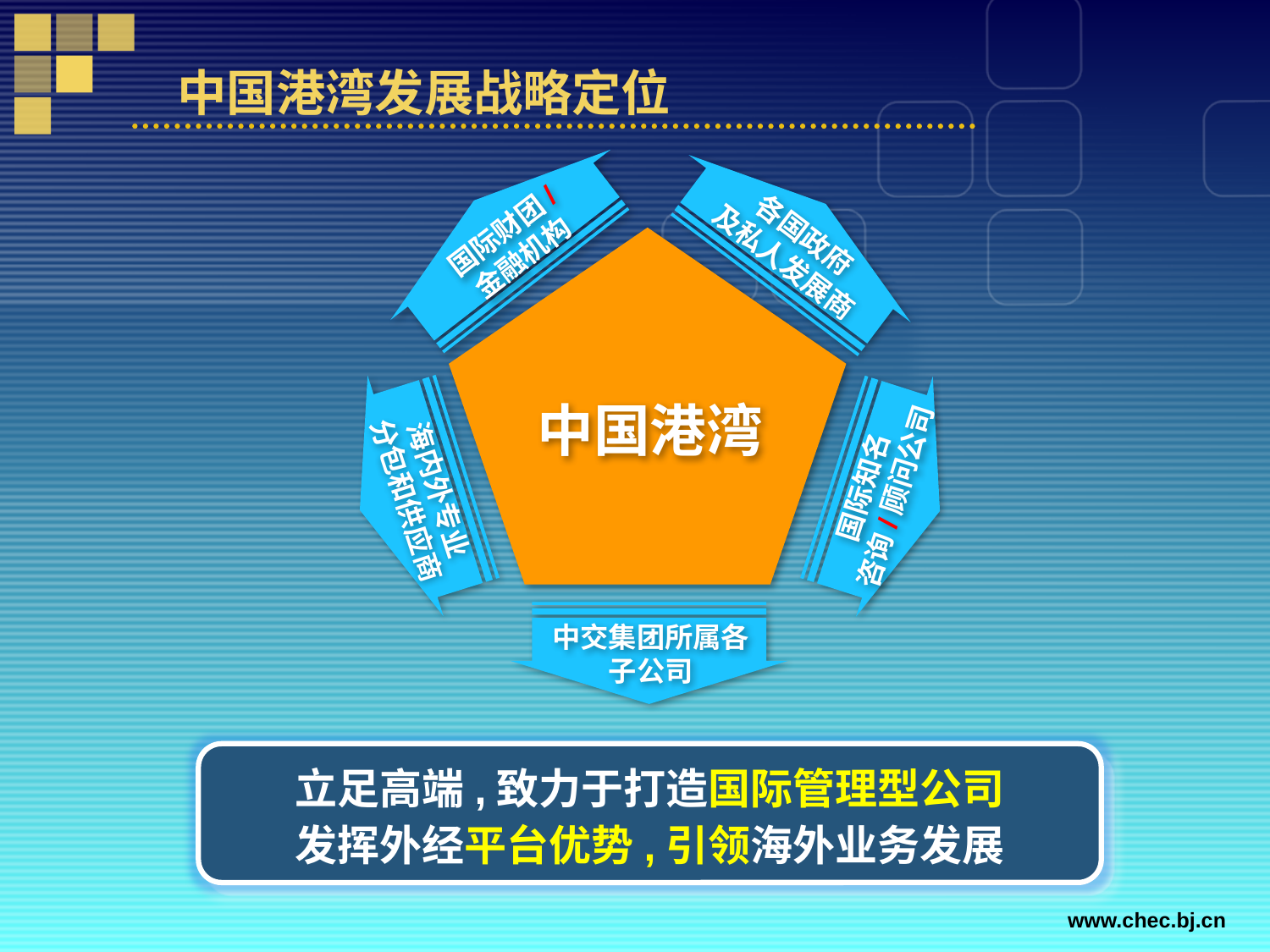

# 中国港湾发展战略定位

国际财团/
金融机构
各国政府
及私人发展商

中国港湾
国际知名
咨询/顾问公司
海内外专业
分包和供应商

中交集团所属各子公司
立足高端,致力于打造国际管理型公司
发挥外经平台优势,引领海外业务发展
www.chec.bj.cn